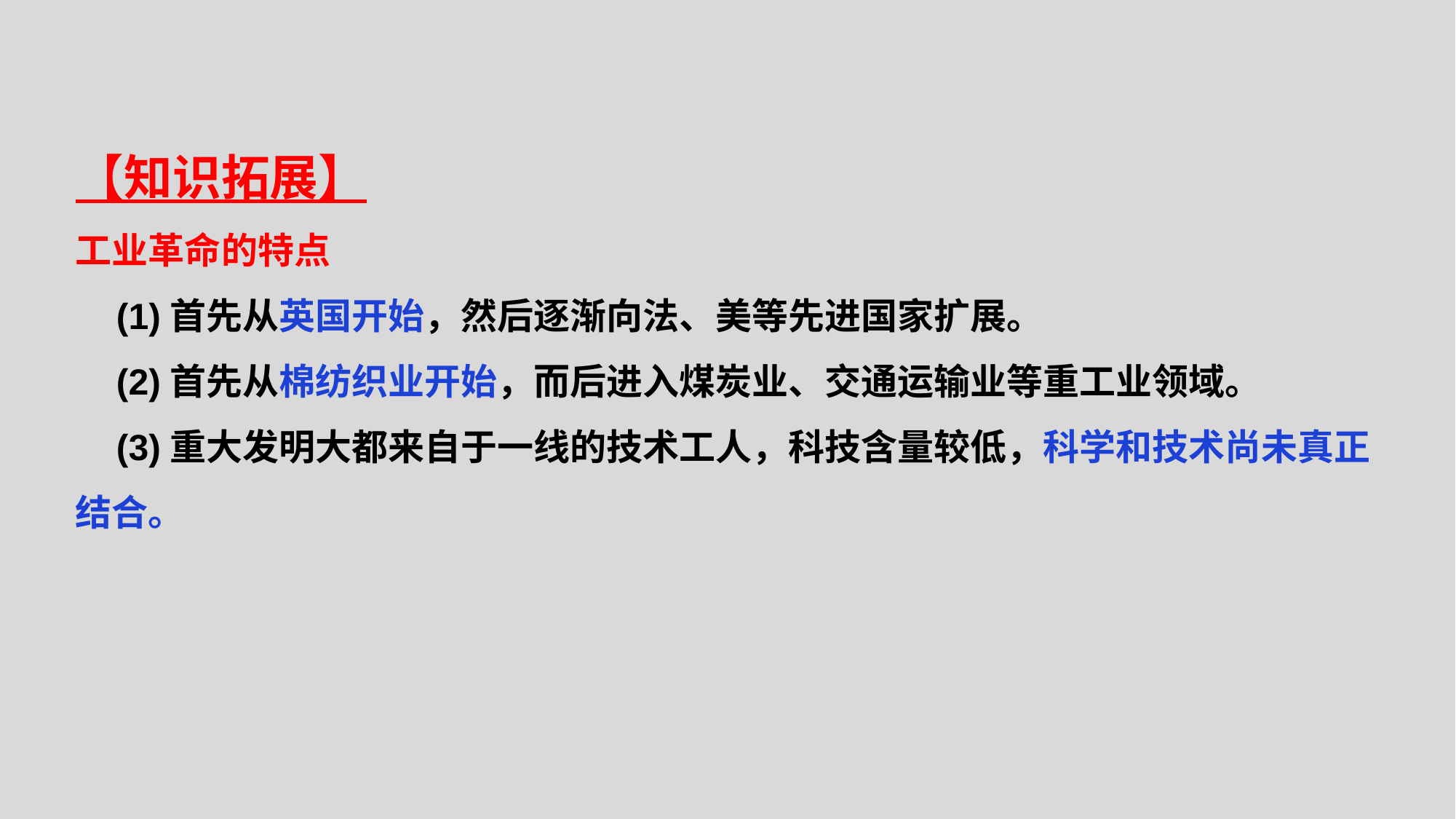

【知识拓展】
工业革命的特点
    (1)首先从英国开始，然后逐渐向法、美等先进国家扩展。
    (2)首先从棉纺织业开始，而后进入煤炭业、交通运输业等重工业领域。
    (3)重大发明大都来自于一线的技术工人，科技含量较低，科学和技术尚未真正结合。